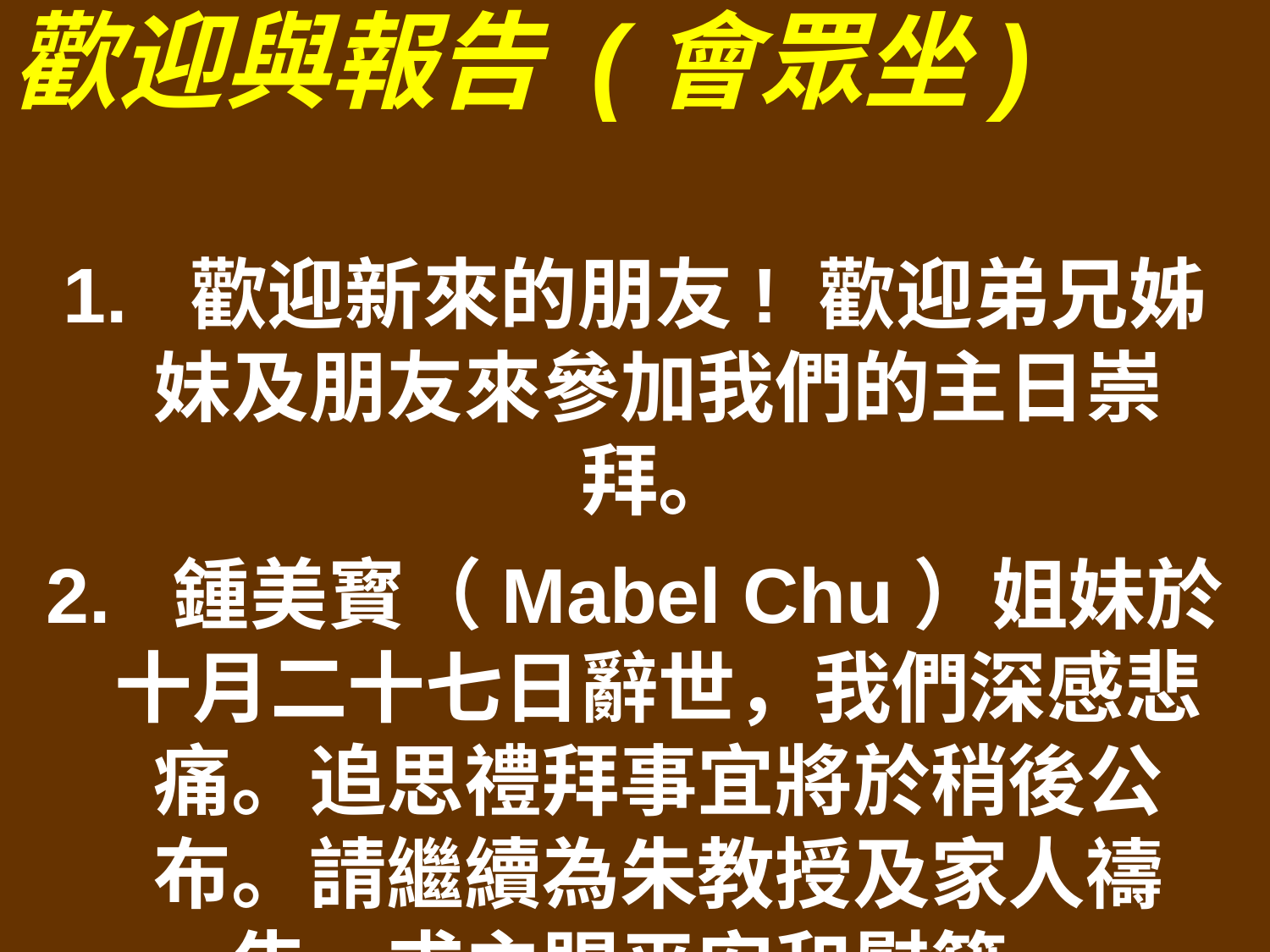

歡迎與報告 (會眾坐)

1.  歡迎新來的朋友! 歡迎弟兄姊妹及朋友來參加我們的主日崇拜。
2.  鍾美寳（Mabel Chu）姐妹於十月二十七日辭世，我們深感悲痛。追思禮拜事宜將於稍後公布。請繼續為朱教授及家人禱告，求主賜平安和慰籍。
3.  歡迎宋瑩姊妹成爲教會會員！